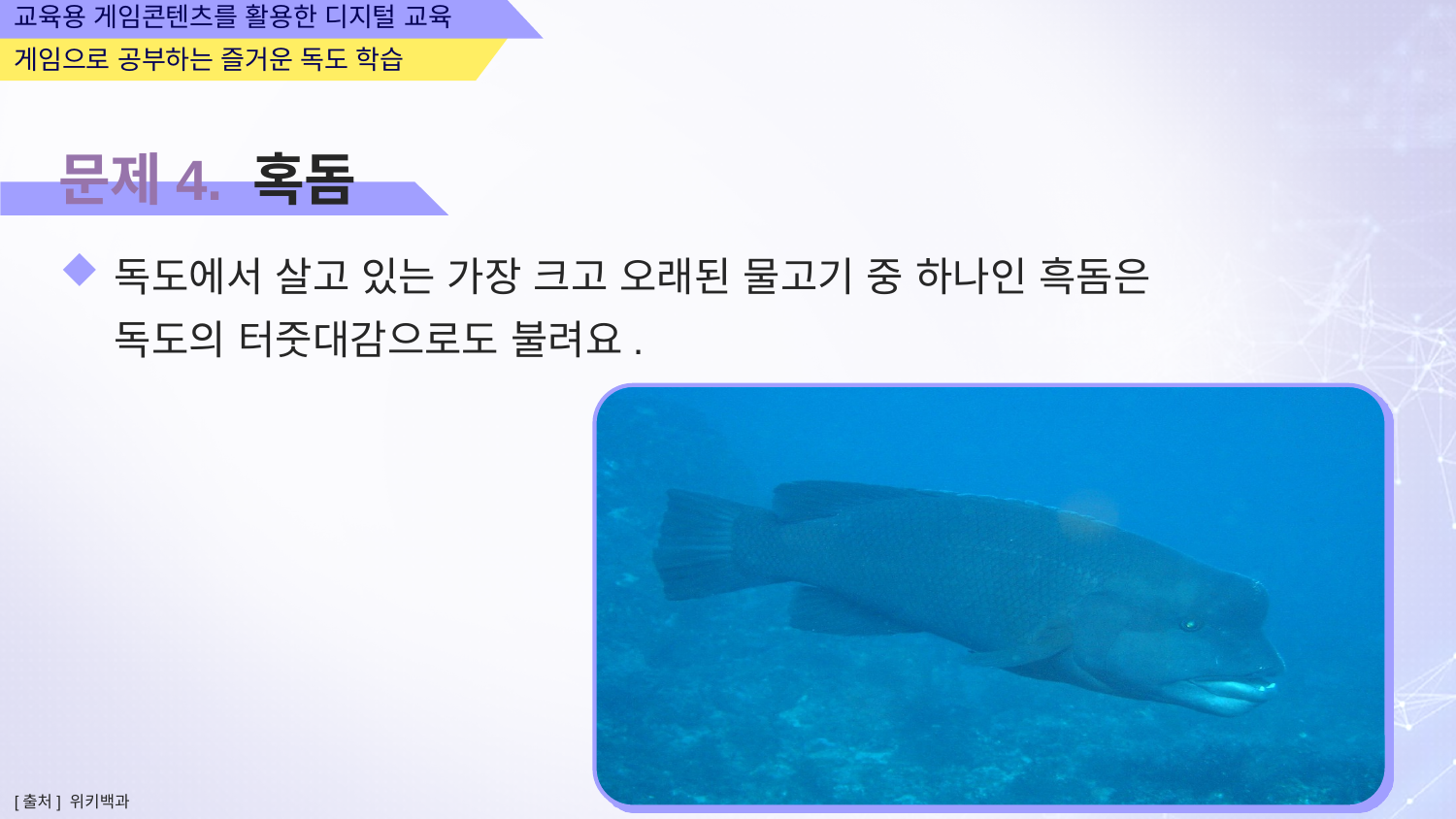

문제4. 혹돔

독도에서 살고 있는 가장 크고 오래된 물고기 중 하나인 흑돔은 독도의 터줏대감으로도 불려요.

[출처] 위키백과